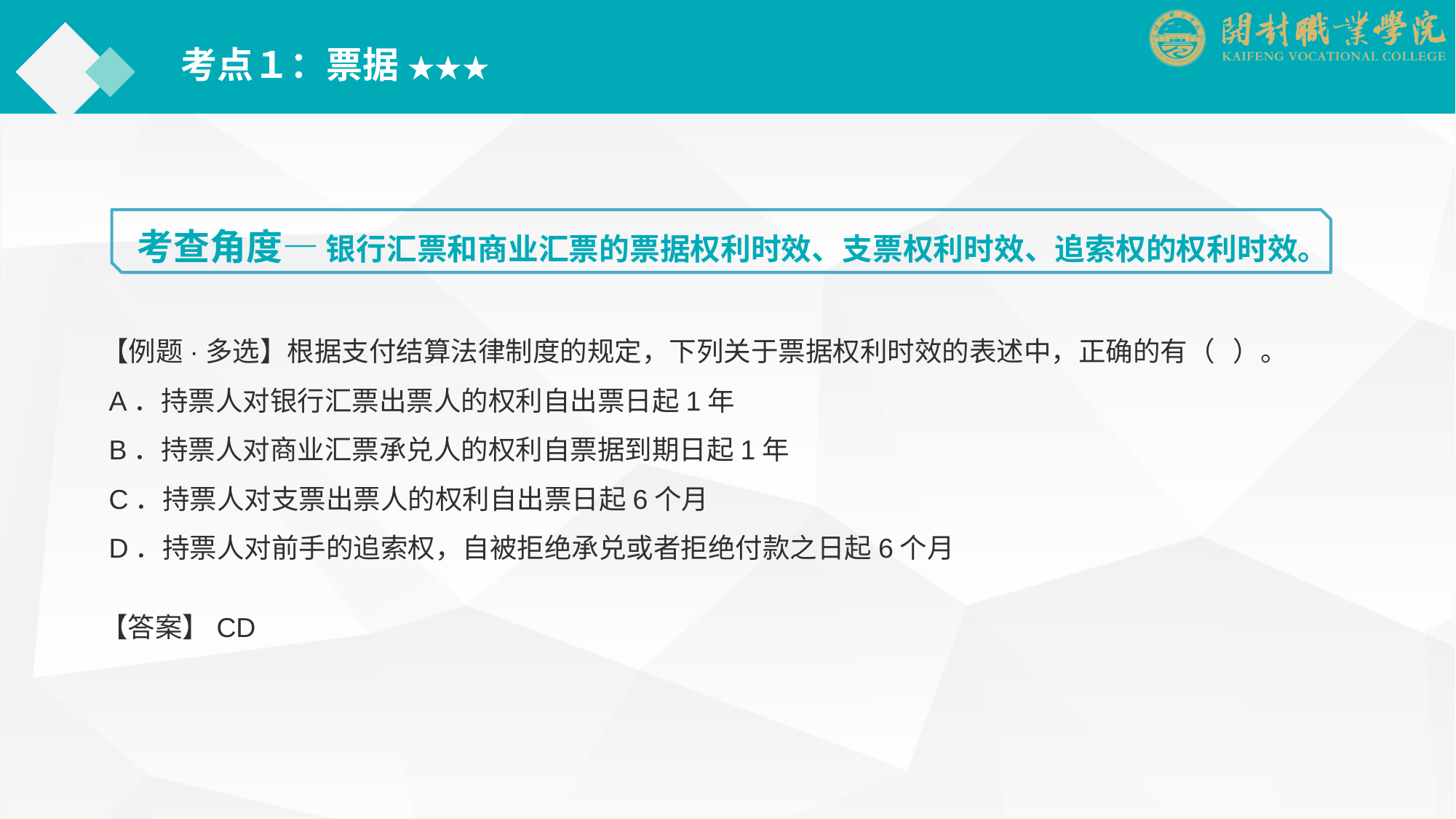

考点１：票据 ★★★

考查角度— 银行汇票和商业汇票的票据权利时效、支票权利时效、追索权的权利时效。
【例题·多选】根据支付结算法律制度的规定，下列关于票据权利时效的表述中，正确的有（   ）。
 A．持票人对银行汇票出票人的权利自出票日起1年
 B．持票人对商业汇票承兑人的权利自票据到期日起1年
 C．持票人对支票出票人的权利自出票日起6个月
 D．持票人对前手的追索权，自被拒绝承兑或者拒绝付款之日起6个月
【答案】CD